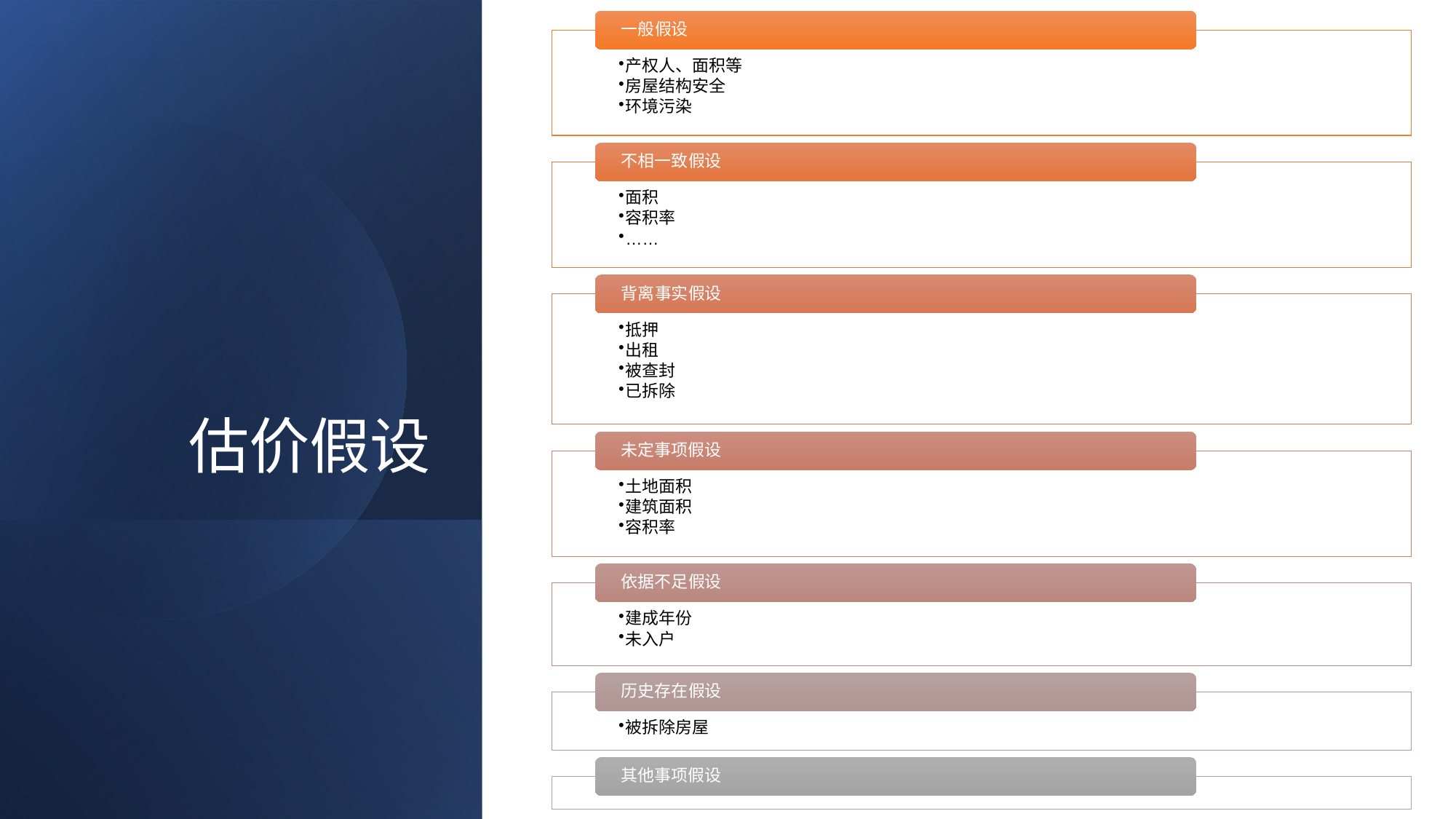

产权人、面积等
房屋结构安全
环境污染
一般假设
面积
容积率
……
不相一致假设
抵押
出租
被查封
已拆除
背离事实假设
土地面积
建筑面积
容积率
未定事项假设
建成年份
未入户
依据不足假设
被拆除房屋
历史存在假设
其他事项假设

# 估价假设